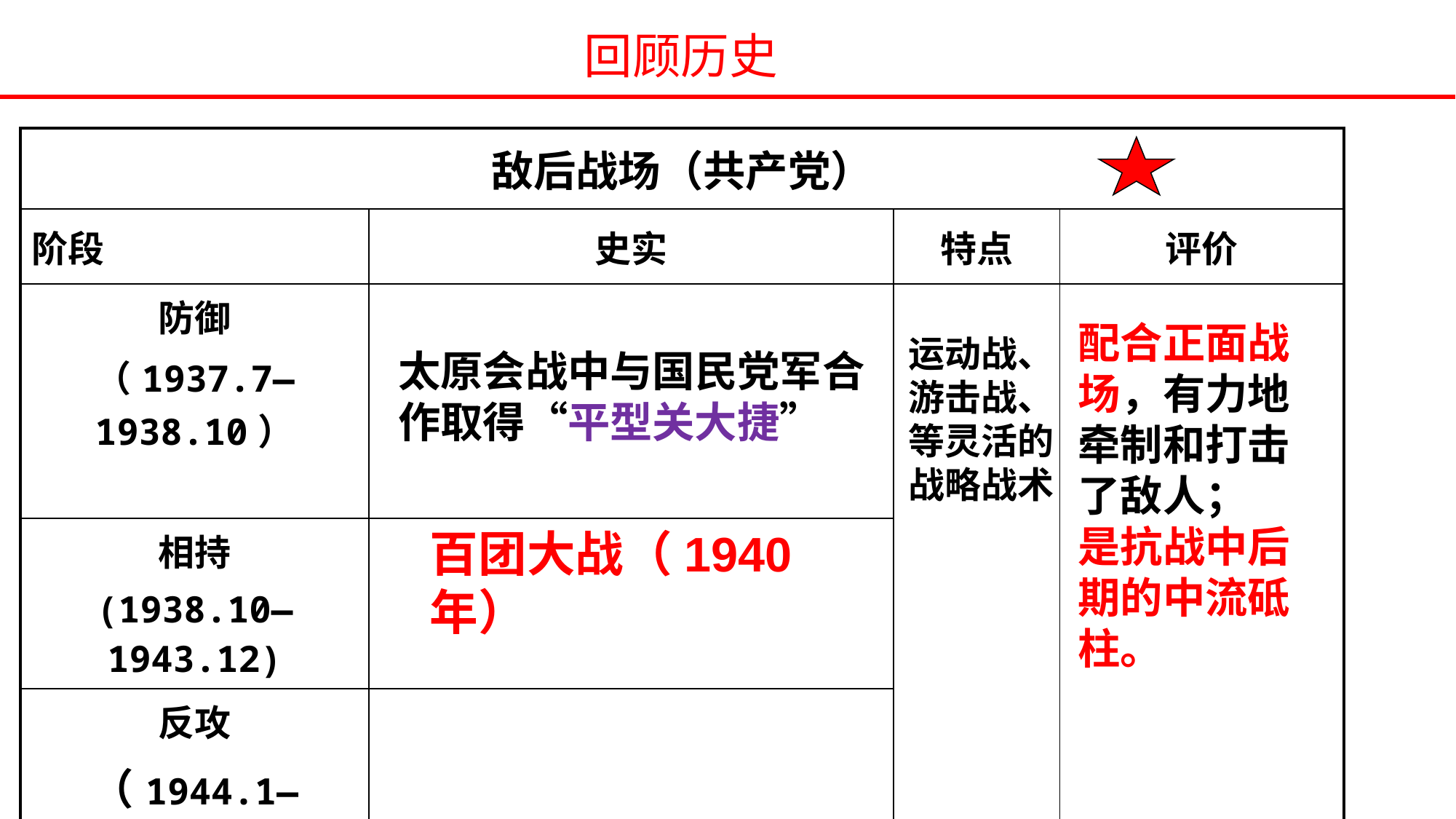

回顾历史
| 敌后战场（共产党） |  |  |  |
| --- | --- | --- | --- |
| 阶段 | 史实 | 特点 | 评价 |
| 防御 （1937.7—1938.10） |  |  |  |
| 相持 (1938.10—1943.12) |  |  |  |
| 反攻 （1944.1—1945.9） |  |  |  |

配合正面战场，有力地牵制和打击了敌人；
是抗战中后期的中流砥柱。
运动战、游击战、等灵活的战略战术
太原会战中与国民党军合作取得“平型关大捷”
百团大战（1940年）